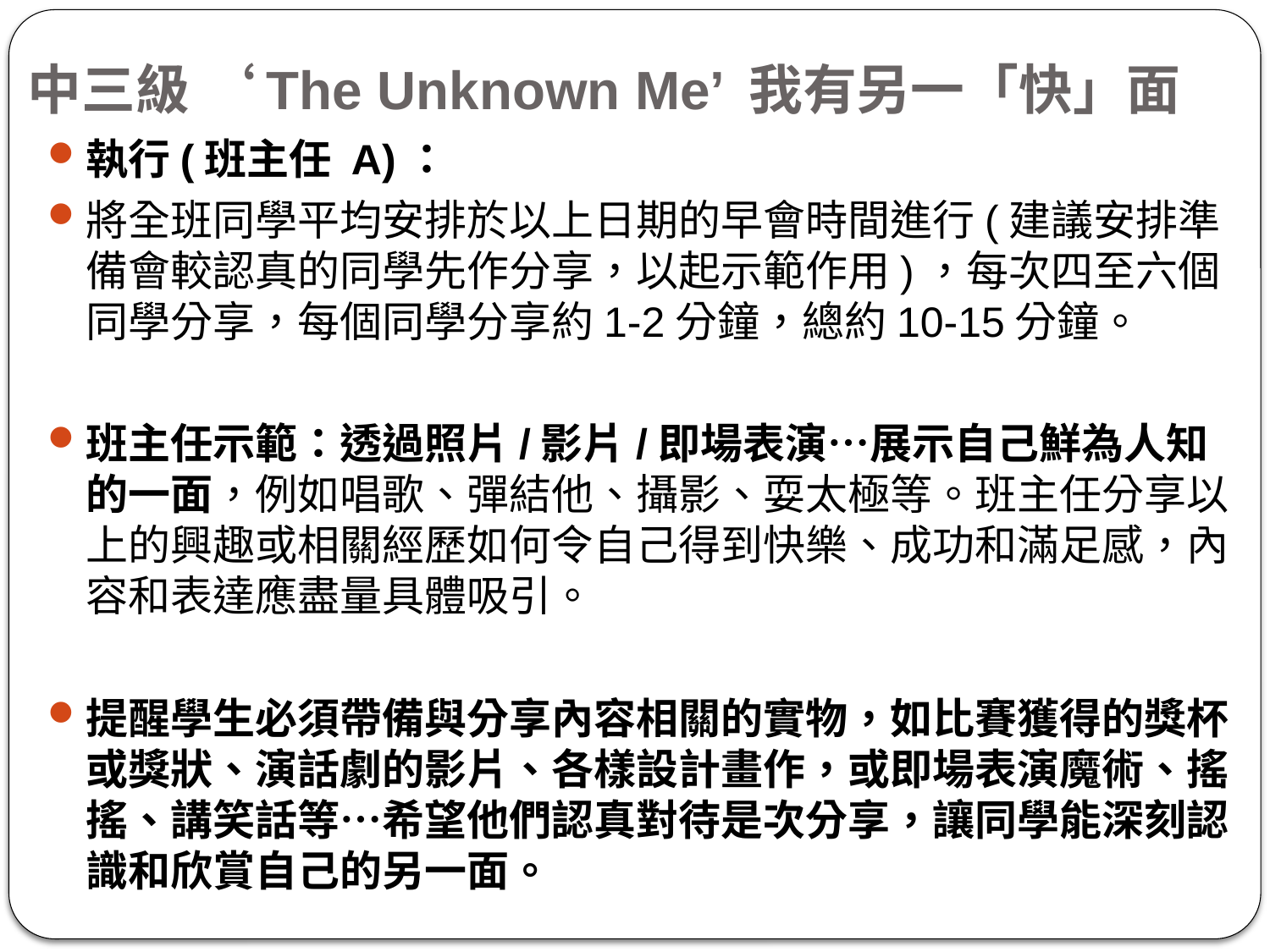

# 中三級 ‘The Unknown Me’ 我有另一「快」面
執行(班主任 A)：
將全班同學平均安排於以上日期的早會時間進行(建議安排準備會較認真的同學先作分享，以起示範作用)，每次四至六個同學分享，每個同學分享約1-2分鐘，總約10-15分鐘。

班主任示範：透過照片/影片/即場表演…展示自己鮮為人知的一面，例如唱歌、彈結他、攝影、耍太極等。班主任分享以上的興趣或相關經歷如何令自己得到快樂、成功和滿足感，內容和表達應盡量具體吸引。

提醒學生必須帶備與分享內容相關的實物，如比賽獲得的獎杯或獎狀、演話劇的影片、各樣設計畫作，或即場表演魔術、搖搖、講笑話等…希望他們認真對待是次分享，讓同學能深刻認識和欣賞自己的另一面。

為鼓勵正面和欣賞的氣氛，班主任可於當天分享完結後即時讓同學決定(舉手投票/拍掌聲)分享者的準備是否認真充足，得到同學肯定的便可給予分享者兩個好名。(但不建議對不認真的同學記予壞名) 班主任也可用手機拍照或攝錄同學分享/表演的過程，日後將精彩的照片或影片於班活動時播放，營造班的氣氛和歸屬感。